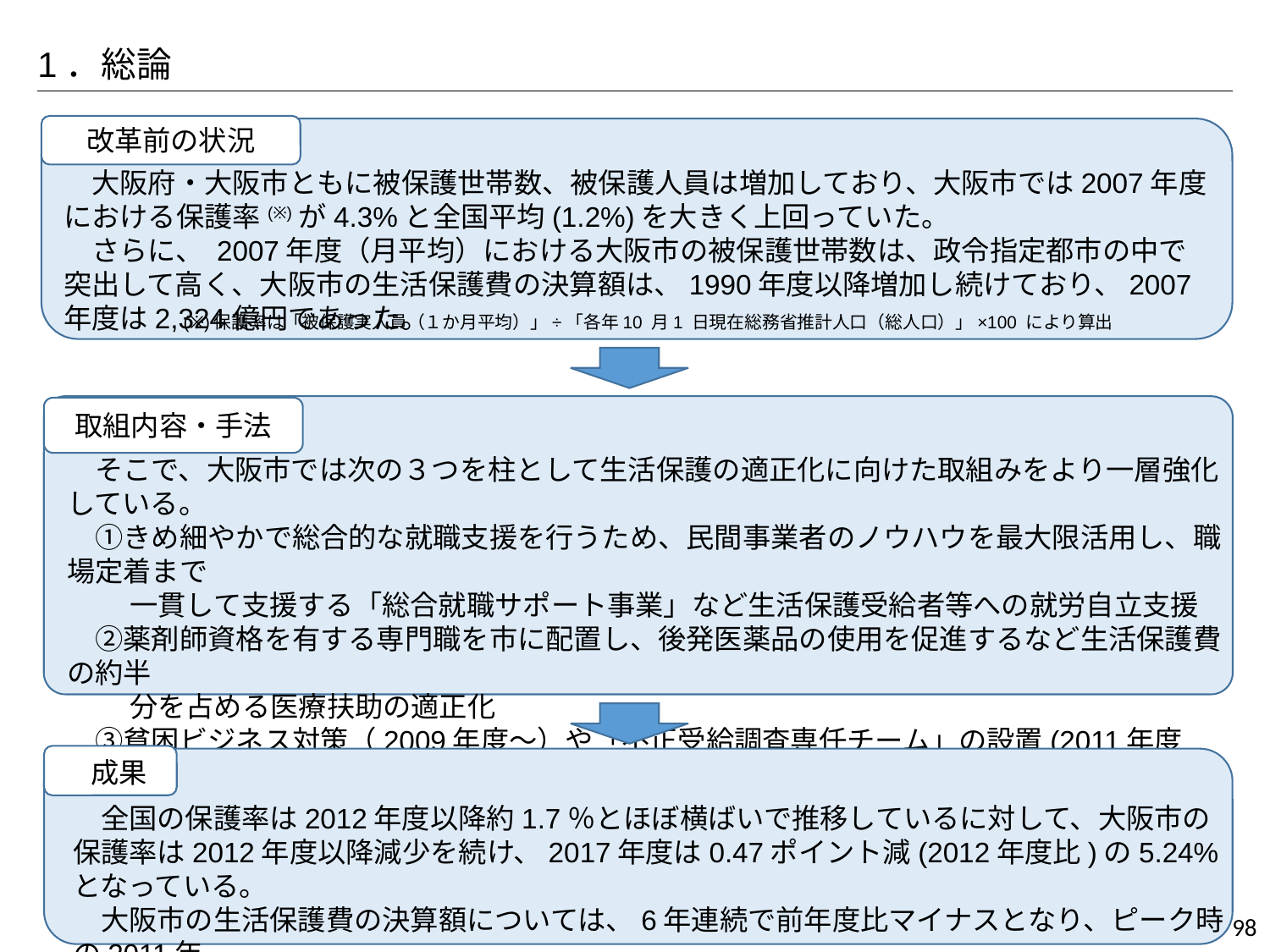

1．総論
改革前の状況

　大阪府・大阪市ともに被保護世帯数、被保護人員は増加しており、大阪市では2007年度における保護率(※)が4.3%と全国平均(1.2%)を大きく上回っていた。
　さらに、 2007年度（月平均）における大阪市の被保護世帯数は、政令指定都市の中で突出して高く、大阪市の生活保護費の決算額は、1990年度以降増加し続けており、2007年度は2,324億円であった。
(※)保護率は「被保護実人員（１か月平均）」÷「各年10 月1 日現在総務省推計人口（総人口）」×100 により算出

取組内容・手法
　そこで、大阪市では次の３つを柱として生活保護の適正化に向けた取組みをより一層強化している。
　①きめ細やかで総合的な就職支援を行うため、民間事業者のノウハウを最大限活用し、職場定着まで
　　 一貫して支援する「総合就職サポート事業」など生活保護受給者等への就労自立支援
　②薬剤師資格を有する専門職を市に配置し、後発医薬品の使用を促進するなど生活保護費の約半
　　 分を占める医療扶助の適正化
　③貧困ビジネス対策（2009年度～）や「不正受給調査専任チーム」の設置(2011年度～）などの
　　 不正受給対策

　成果

　全国の保護率は2012年度以降約1.7％とほぼ横ばいで推移しているに対して、大阪市の保護率は2012年度以降減少を続け、2017年度は0.47ポイント減(2012年度比)の5.24%となっている。
　大阪市の生活保護費の決算額については、6年連続で前年度比マイナスとなり、ピーク時の2011年
度から2017年度にかけて146億円の減となっている。
98